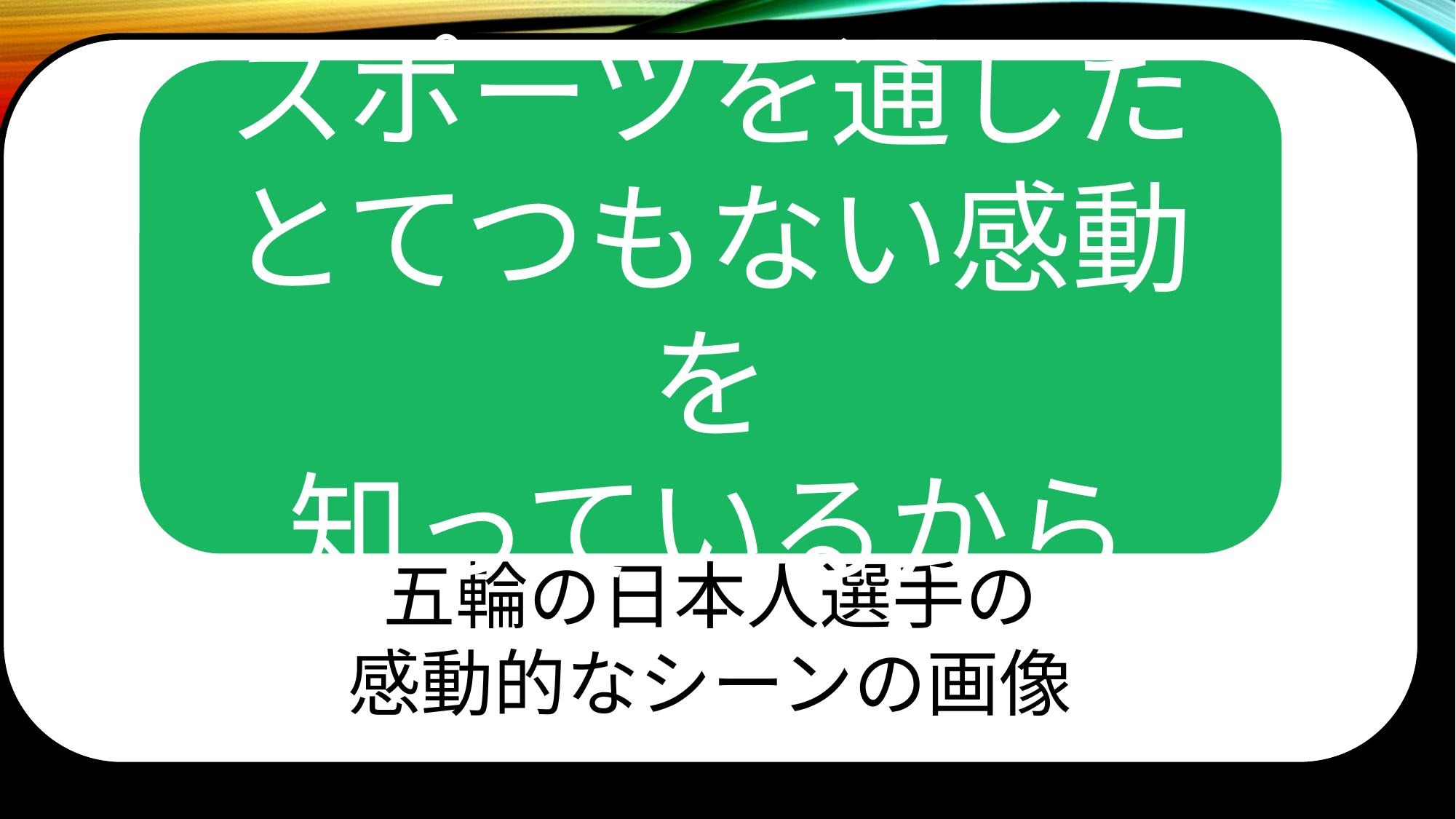

五輪の日本人選手の
感動的なシーンの画像
スポーツを通した
とてつもない感動を
知っているから
#